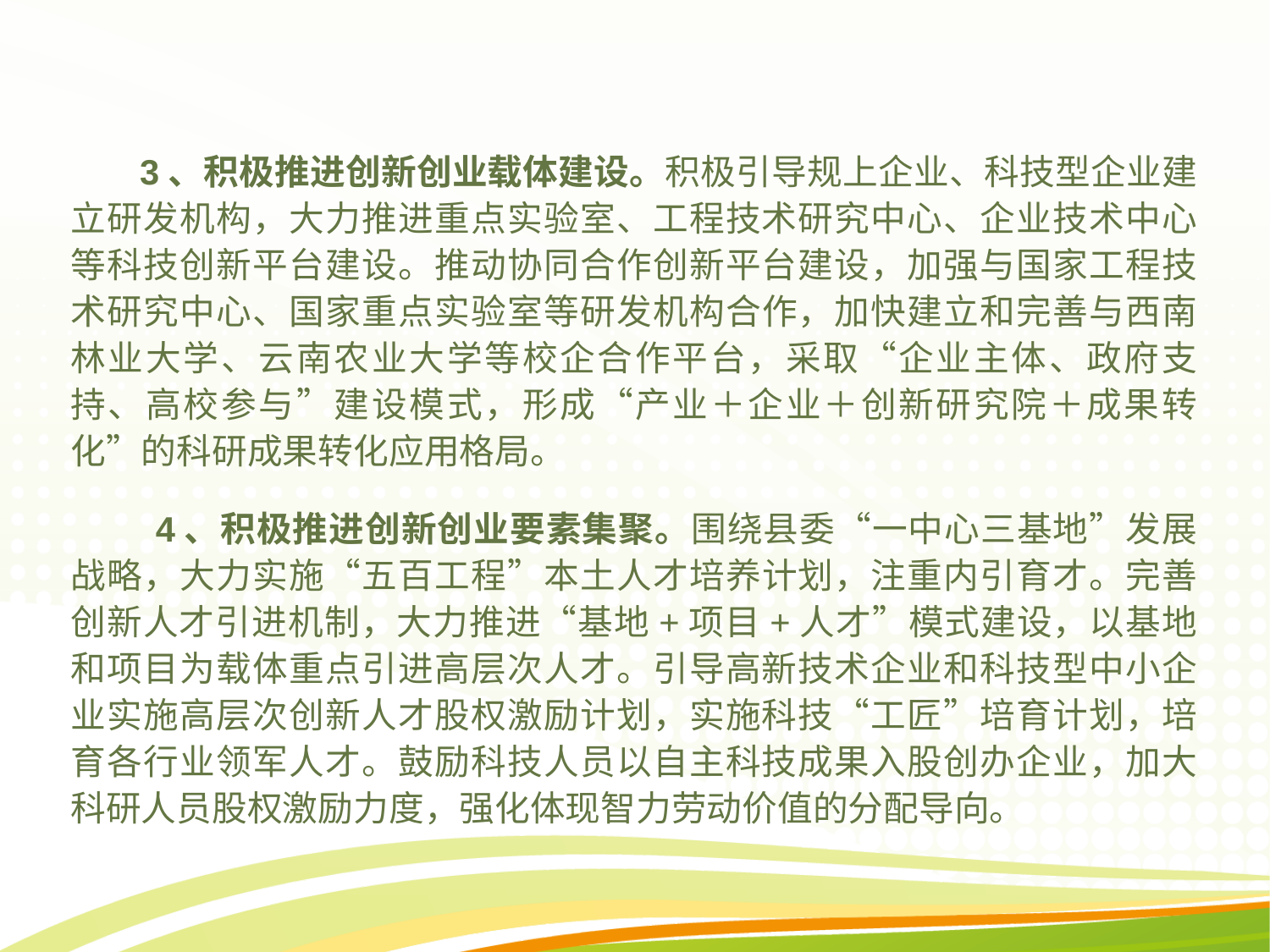

3、积极推进创新创业载体建设。积极引导规上企业、科技型企业建立研发机构，大力推进重点实验室、工程技术研究中心、企业技术中心等科技创新平台建设。推动协同合作创新平台建设，加强与国家工程技术研究中心、国家重点实验室等研发机构合作，加快建立和完善与西南林业大学、云南农业大学等校企合作平台，采取“企业主体、政府支持、高校参与”建设模式，形成“产业＋企业＋创新研究院＋成果转化”的科研成果转化应用格局。
        4、积极推进创新创业要素集聚。围绕县委“一中心三基地”发展战略，大力实施“五百工程”本土人才培养计划，注重内引育才。完善创新人才引进机制，大力推进“基地+项目+人才”模式建设，以基地和项目为载体重点引进高层次人才。引导高新技术企业和科技型中小企业实施高层次创新人才股权激励计划，实施科技“工匠”培育计划，培育各行业领军人才。鼓励科技人员以自主科技成果入股创办企业，加大科研人员股权激励力度，强化体现智力劳动价值的分配导向。